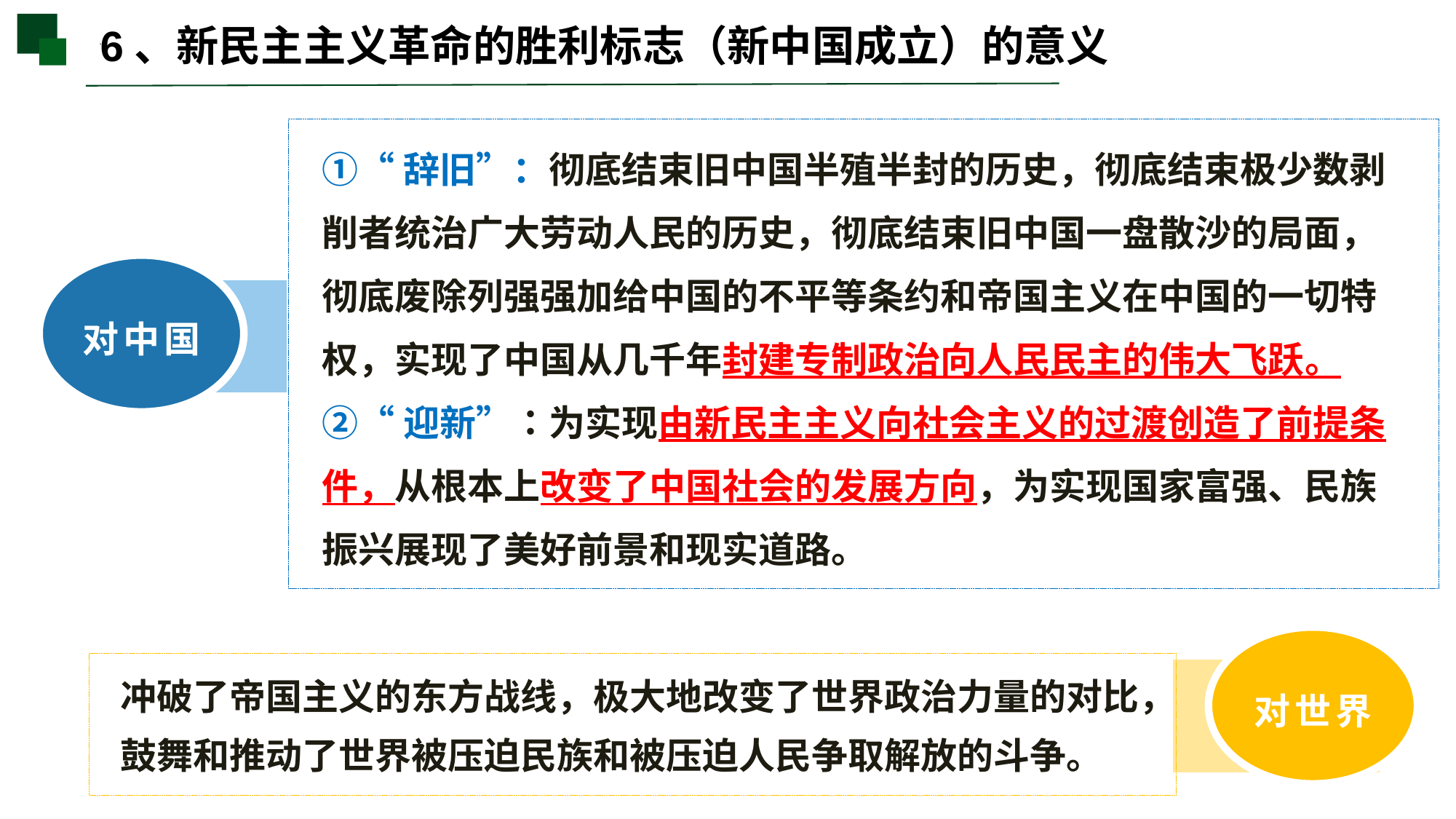

6、新民主主义革命的胜利标志（新中国成立）的意义

①“辞旧”：彻底结束旧中国半殖半封的历史，彻底结束极少数剥削者统治广大劳动人民的历史，彻底结束旧中国一盘散沙的局面，彻底废除列强强加给中国的不平等条约和帝国主义在中国的一切特权，实现了中国从几千年封建专制政治向人民民主的伟大飞跃。
②“迎新”：为实现由新民主主义向社会主义的过渡创造了前提条件，从根本上改变了中国社会的发展方向，为实现国家富强、民族振兴展现了美好前景和现实道路。

对中国

对世界

冲破了帝国主义的东方战线，极大地改变了世界政治力量的对比，鼓舞和推动了世界被压迫民族和被压迫人民争取解放的斗争。